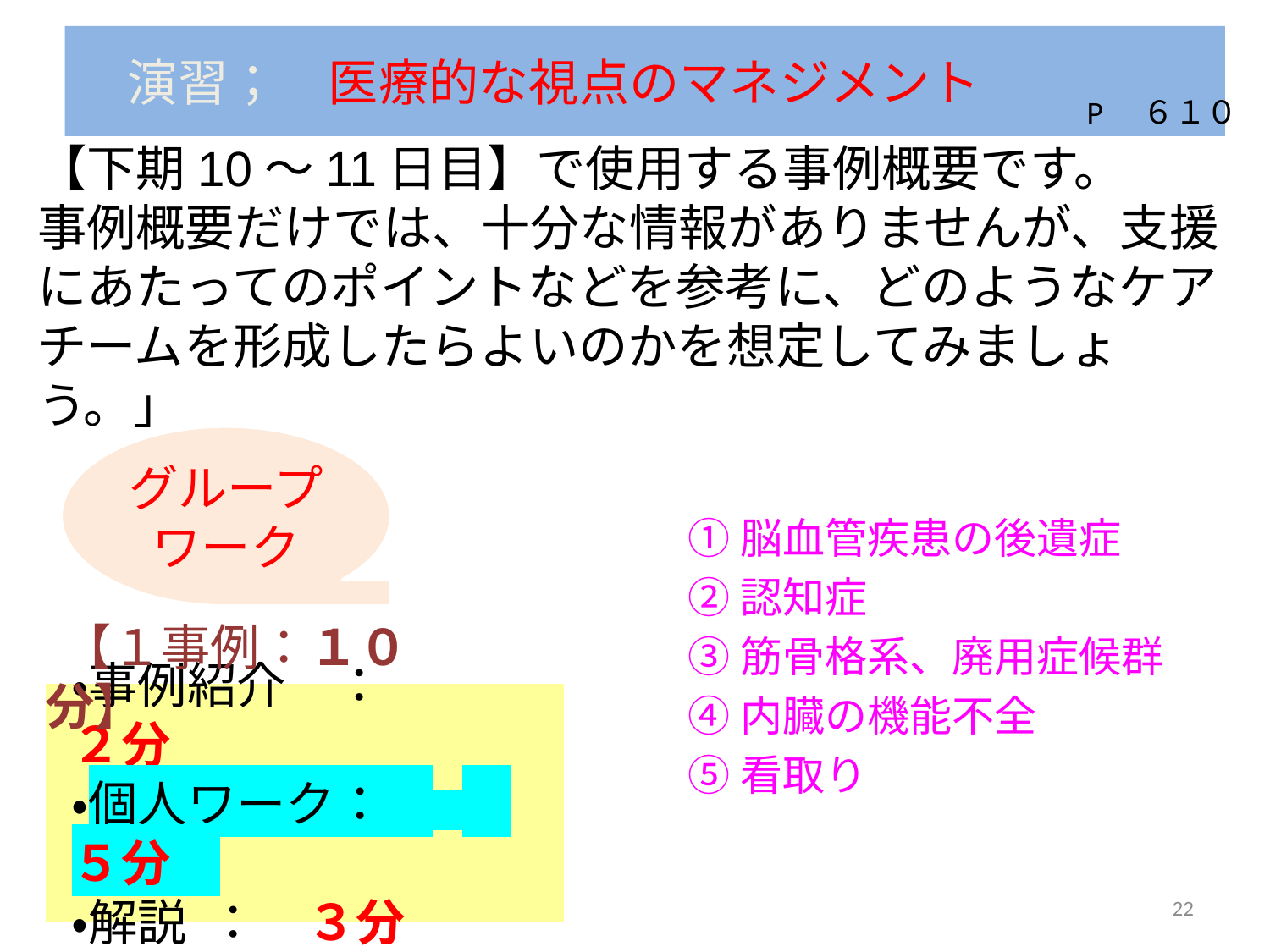

# 演習；　医療的な視点のマネジメント

P　６１０
【下期10～11日目】で使用する事例概要です。
事例概要だけでは、十分な情報がありませんが、支援にあたってのポイントなどを参考に、どのようなケアチームを形成したらよいのかを想定してみましょう。」

グループワーク
①脳血管疾患の後遺症
②認知症
③筋骨格系、廃用症候群
④内臓の機能不全
⑤看取り

　【１事例：１０分】
・事例紹介　：　　　２分
・個人ワーク：　　　５分
・解説　：　３分
22